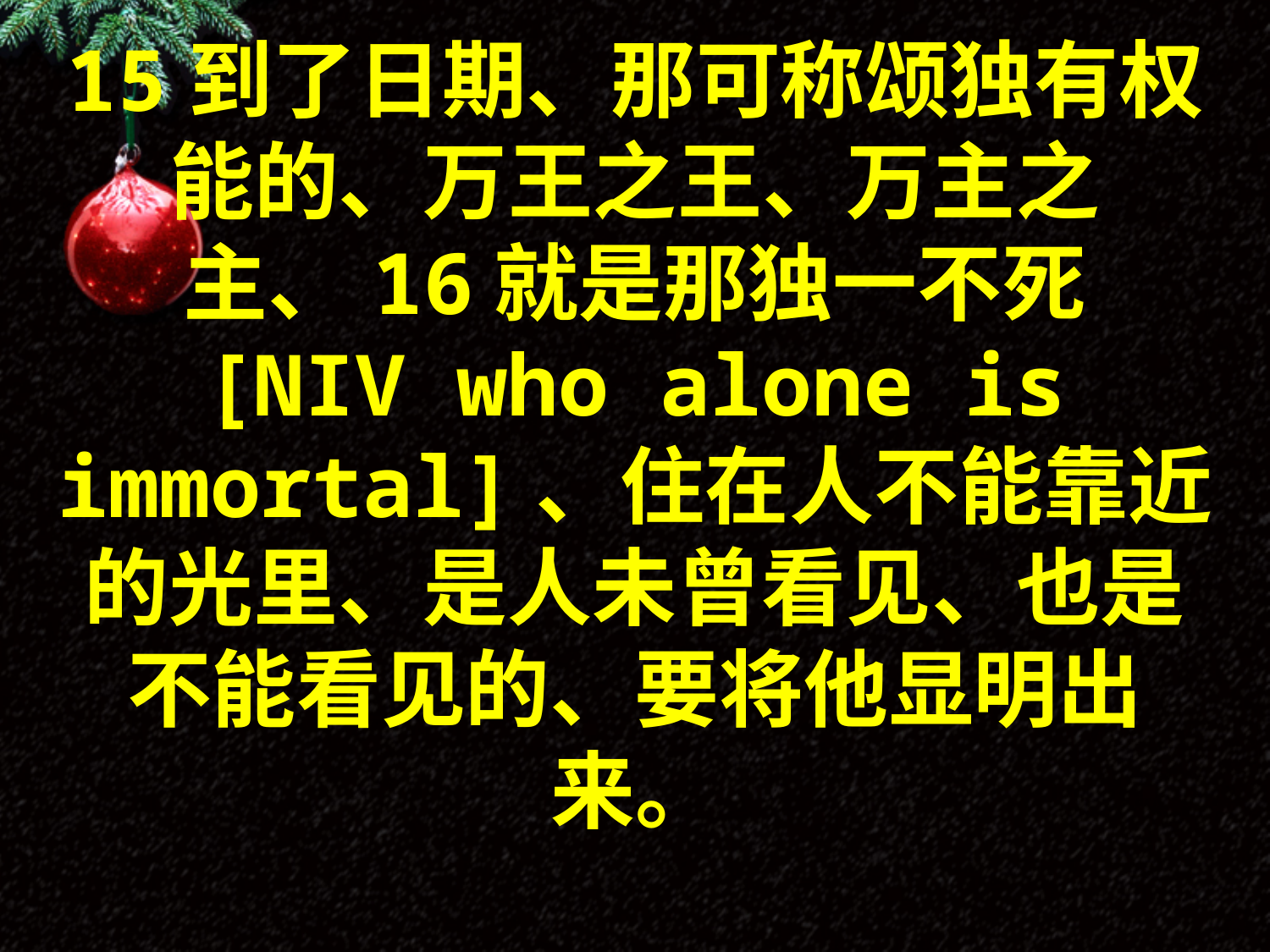

15到了日期、那可称颂独有权能的、万王之王、万主之主、16就是那独一不死
[NIV who alone is immortal]、住在人不能靠近的光里、是人未曾看见、也是不能看见的、要将他显明出来。